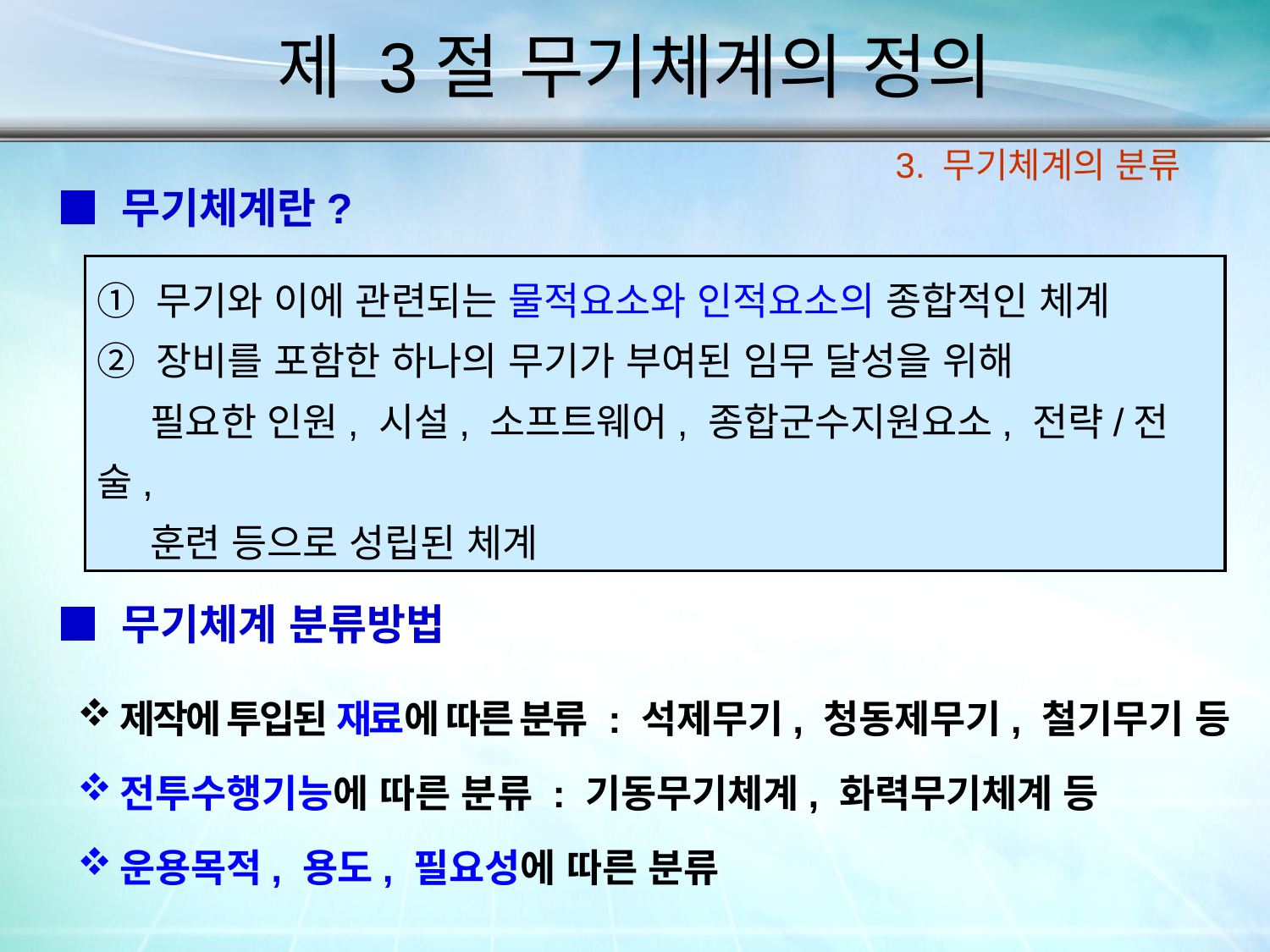

제 3절 무기체계의 정의
3. 무기체계의 분류
■ 무기체계란?
① 무기와 이에 관련되는 물적요소와 인적요소의 종합적인 체계
② 장비를 포함한 하나의 무기가 부여된 임무 달성을 위해
    필요한 인원, 시설, 소프트웨어, 종합군수지원요소, 전략/전술,
    훈련 등으로 성립된 체계
■ 무기체계 분류방법
제작에 투입된 재료에 따른 분류 : 석제무기, 청동제무기, 철기무기 등
전투수행기능에 따른 분류 : 기동무기체계, 화력무기체계 등
운용목적, 용도, 필요성에 따른 분류